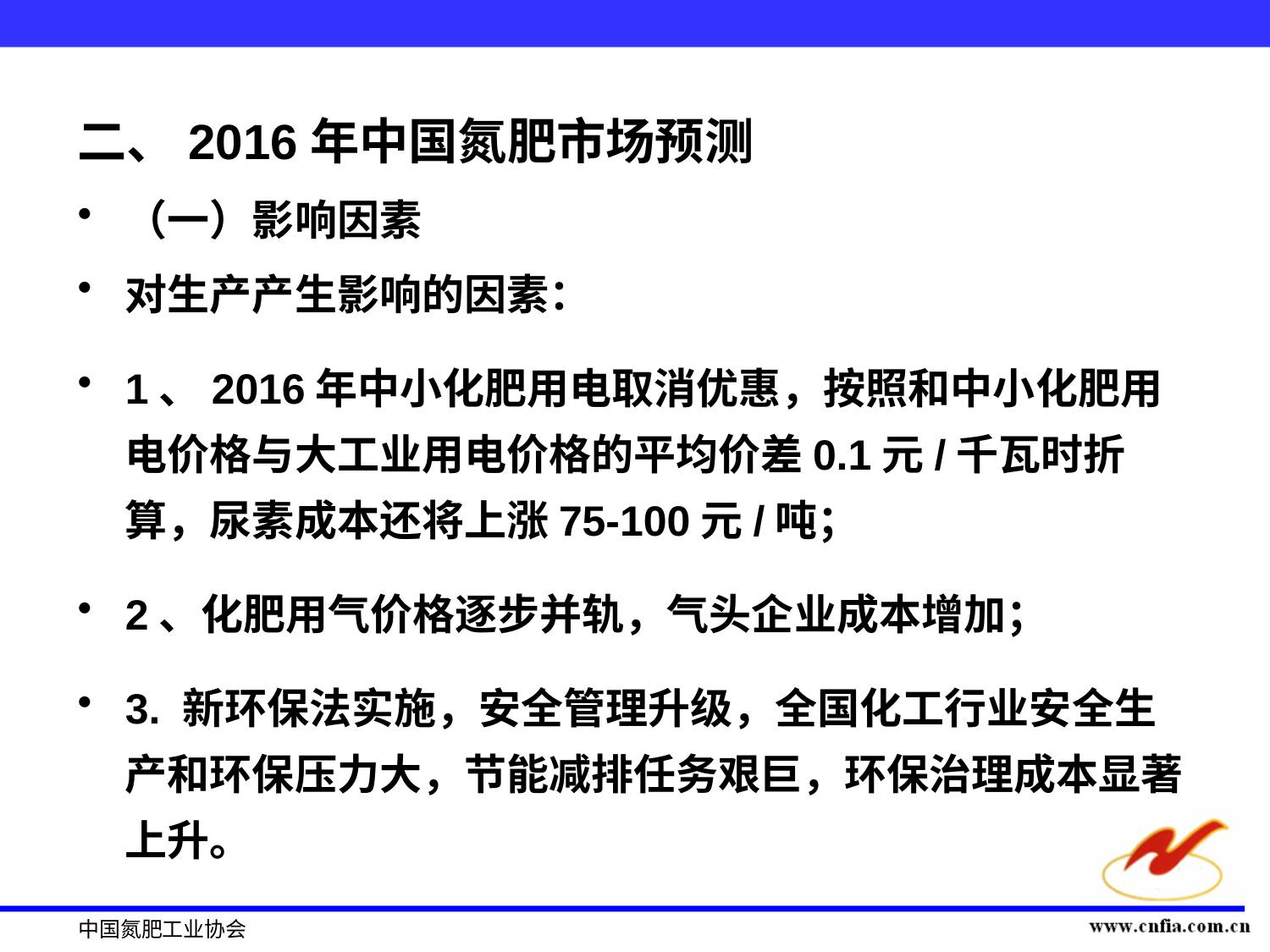

二、2016年中国氮肥市场预测
（一）影响因素
对生产产生影响的因素：
1、2016年中小化肥用电取消优惠，按照和中小化肥用电价格与大工业用电价格的平均价差0.1元/千瓦时折算，尿素成本还将上涨75-100元/吨；
2、化肥用气价格逐步并轨，气头企业成本增加；
3. 新环保法实施，安全管理升级，全国化工行业安全生产和环保压力大，节能减排任务艰巨，环保治理成本显著上升。